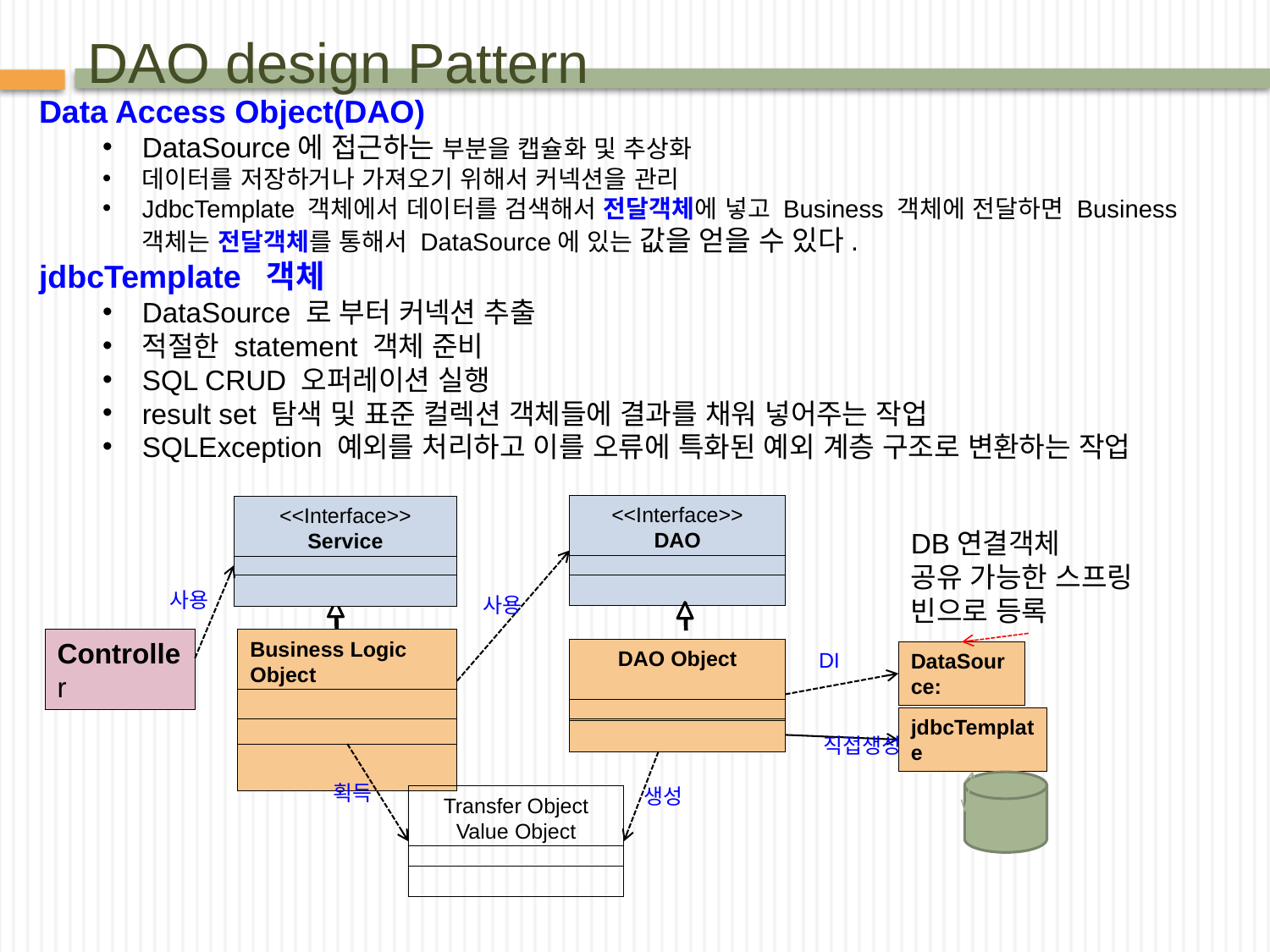

# DAO design Pattern
Data Access Object(DAO)
DataSource에 접근하는 부분을 캡슐화 및 추상화
데이터를 저장하거나 가져오기 위해서 커넥션을 관리
JdbcTemplate 객체에서 데이터를 검색해서 전달객체에 넣고 Business 객체에 전달하면 Business 객체는 전달객체를 통해서 DataSource에 있는 값을 얻을 수 있다.
jdbcTemplate  객체
DataSource 로 부터 커넥션 추출
적절한 statement 객체 준비
SQL CRUD 오퍼레이션 실행
result set 탐색 및 표준 컬렉션 객체들에 결과를 채워 넣어주는 작업
SQLException 예외를 처리하고 이를 오류에 특화된 예외 계층 구조로 변환하는 작업
<<Interface>>
DAO

<<Interface>>
Service

사용
사용

Controller
Business Logic Object
Service Logic Object

DAO Object

DI
DataSource:
jdbcTemplate
직접생성

획득
생성
Transfer Object
Value Object

DB연결객체
공유 가능한 스프링 빈으로 등록